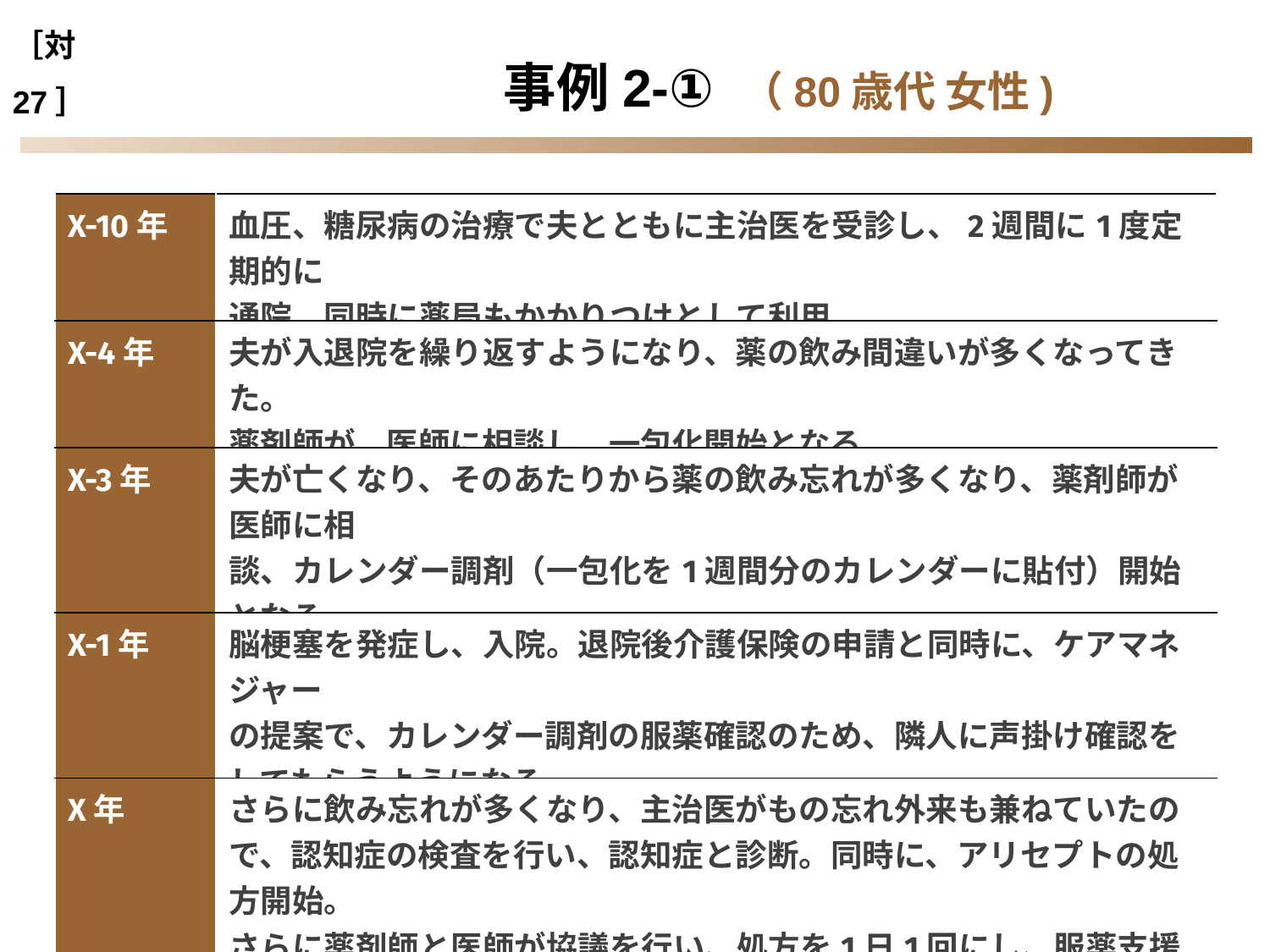

［対27］
事例2‐① （80歳代 女性)

| X-10年 | 血圧、糖尿病の治療で夫とともに主治医を受診し、2週間に1度定期的に 通院。同時に薬局もかかりつけとして利用。 |
| --- | --- |
| X-4年 | 夫が入退院を繰り返すようになり、薬の飲み間違いが多くなってきた。 薬剤師が、医師に相談し、一包化開始となる。 |
| X-3年 | 夫が亡くなり、そのあたりから薬の飲み忘れが多くなり、薬剤師が医師に相 談、カレンダー調剤（一包化を1週間分のカレンダーに貼付）開始となる。 |
| X-1年 | 脳梗塞を発症し、入院。退院後介護保険の申請と同時に、ケアマネジャー の提案で、カレンダー調剤の服薬確認のため、隣人に声掛け確認をしてもらうようになる。 |
| X年 | さらに飲み忘れが多くなり、主治医がもの忘れ外来も兼ねていたので、認知症の検査を行い、認知症と診断。同時に、アリセプトの処方開始。 さらに薬剤師と医師が協議を行い、処方を1日1回にし、服薬支援をデイサービスで行うことにした。デイサービスの無い日曜日だけ、デイサービス職員から1日分薬を渡し、自宅で服用してもらっている。　 その後、DM、血圧、認知症、全て安定して落ち着いている。 |